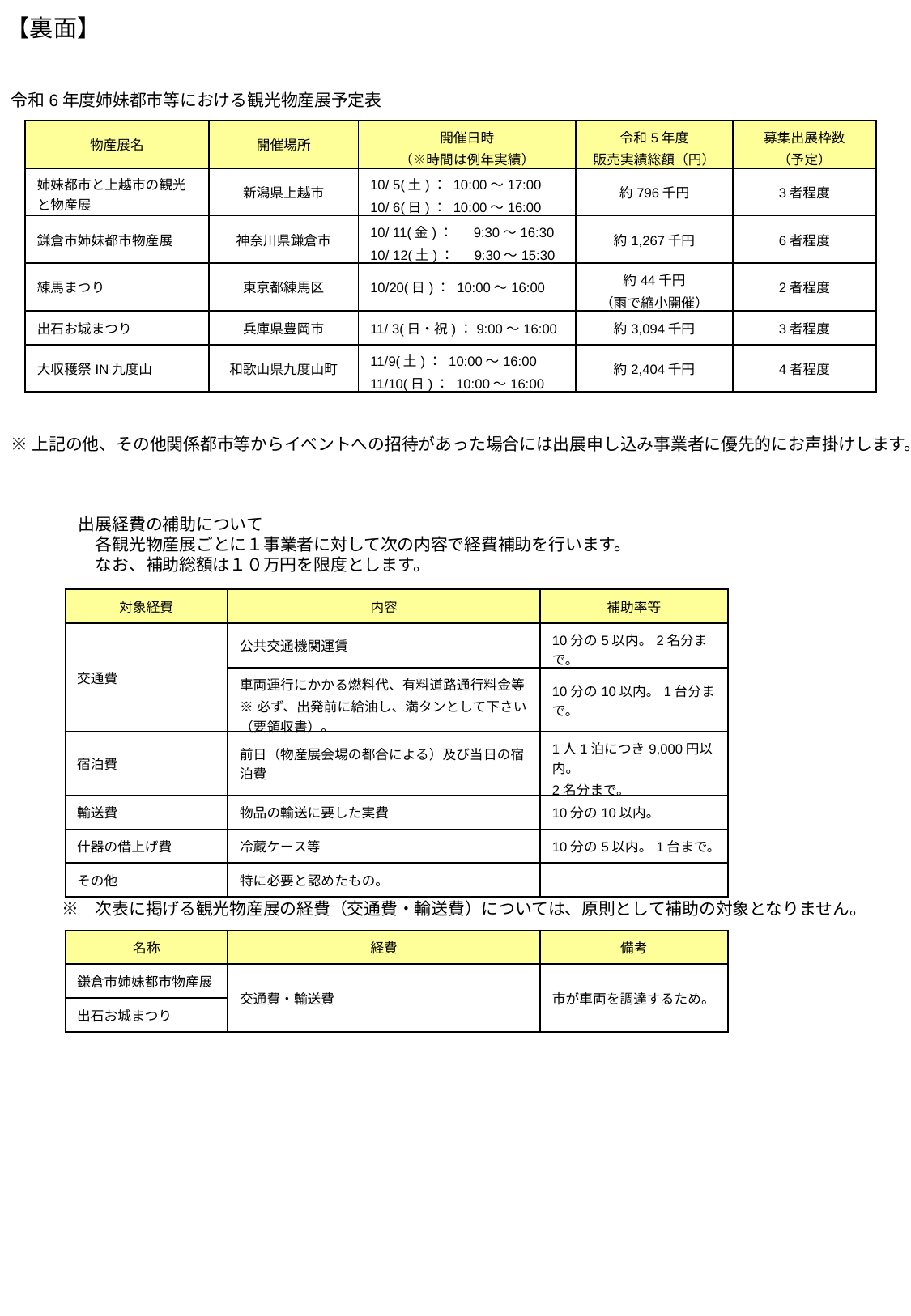

【裏面】
令和6年度姉妹都市等における観光物産展予定表

※上記の他、その他関係都市等からイベントへの招待があった場合には出展申し込み事業者に優先的にお声掛けします。

　　　　出展経費の補助について
　　　　　各観光物産展ごとに１事業者に対して次の内容で経費補助を行います。
　　　　　なお、補助総額は１０万円を限度とします。

　　　※　次表に掲げる観光物産展の経費（交通費・輸送費）については、原則として補助の対象となりません。
| 物産展名 | 開催場所 | 開催日時 （※時間は例年実績） | 令和5年度 販売実績総額（円） | 募集出展枠数 （予定） |
| --- | --- | --- | --- | --- |
| 姉妹都市と上越市の観光と物産展 | 新潟県上越市 | 10/ 5(土)： 10:00～17:00 10/ 6(日)： 10:00～16:00 | 約796千円 | 3者程度 |
| 鎌倉市姉妹都市物産展 | 神奈川県鎌倉市 | 10/ 11(金)： 　9:30～16:30 10/ 12(土)： 　9:30～15:30 | 約1,267千円 | 6者程度 |
| 練馬まつり | 東京都練馬区 | 10/20(日)： 10:00～16:00 | 約44千円 （雨で縮小開催） | 2者程度 |
| 出石お城まつり | 兵庫県豊岡市 | 11/ 3(日・祝)：9:00～16:00 | 約3,094千円 | 3者程度 |
| 大収穫祭IN九度山 | 和歌山県九度山町 | 11/9(土)： 10:00～16:00 11/10(日)： 10:00～16:00 | 約2,404千円 | 4者程度 |
| 対象経費 | 内容 | 補助率等 |
| --- | --- | --- |
| 交通費 | 公共交通機関運賃 | 10分の5以内。2名分まで。 |
|  | 車両運行にかかる燃料代、有料道路通行料金等 ※必ず、出発前に給油し、満タンとして下さい（要領収書）。 | 10分の10以内。1台分まで。 |
| 宿泊費 | 前日（物産展会場の都合による）及び当日の宿泊費 | 1人1泊につき9,000円以内。 2名分まで。 |
| 輸送費 | 物品の輸送に要した実費 | 10分の10以内。 |
| 什器の借上げ費 | 冷蔵ケース等 | 10分の5以内。1台まで。 |
| その他 | 特に必要と認めたもの。 |  |
| 名称 | 経費 | 備考 |
| --- | --- | --- |
| 鎌倉市姉妹都市物産展 | 交通費・輸送費 | 市が車両を調達するため。 |
| 出石お城まつり |  |  |